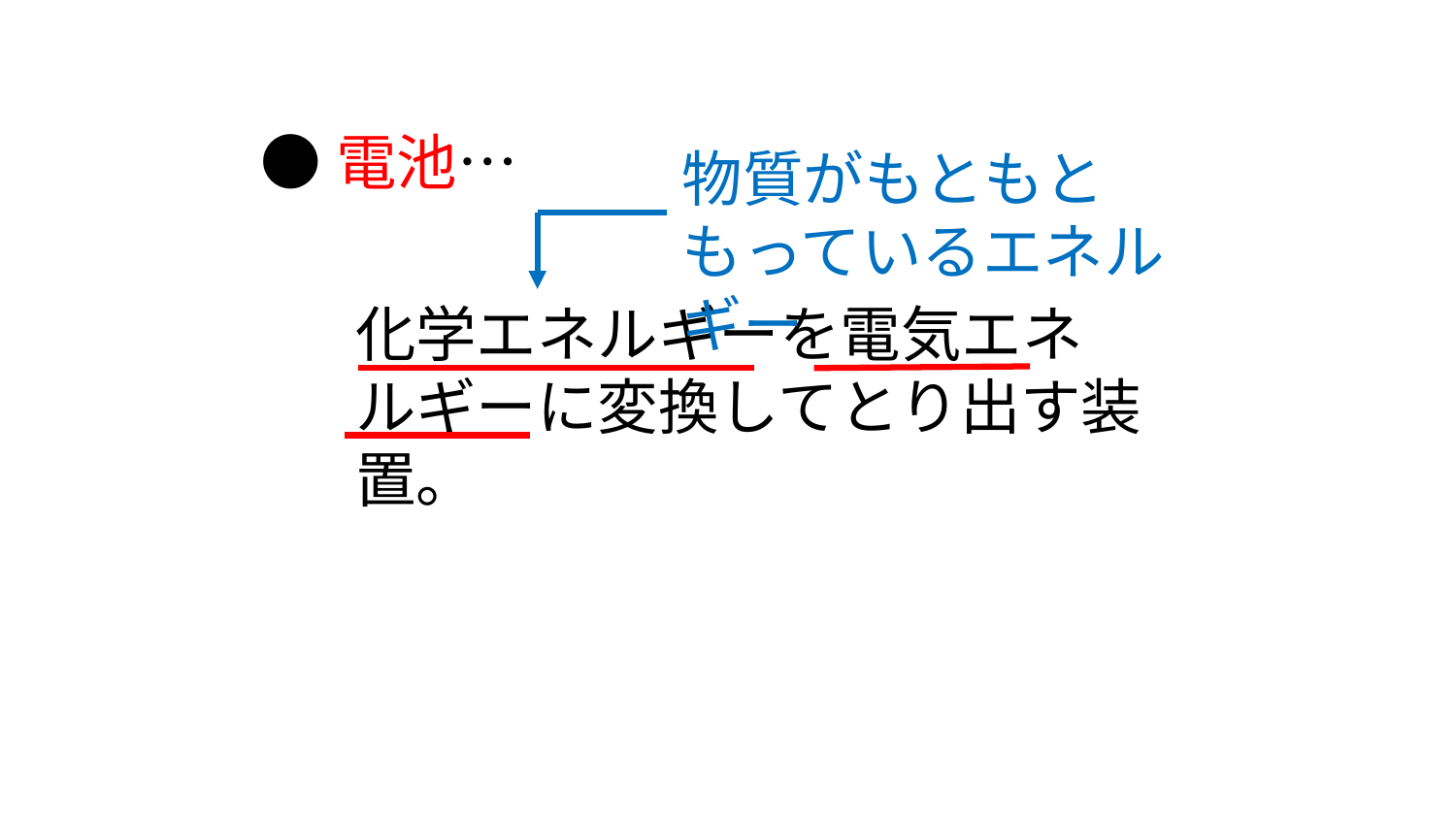

●電池…
物質がもともともっているエネルギー
化学エネルギーを電気エネ
ルギーに変換してとり出す装置。